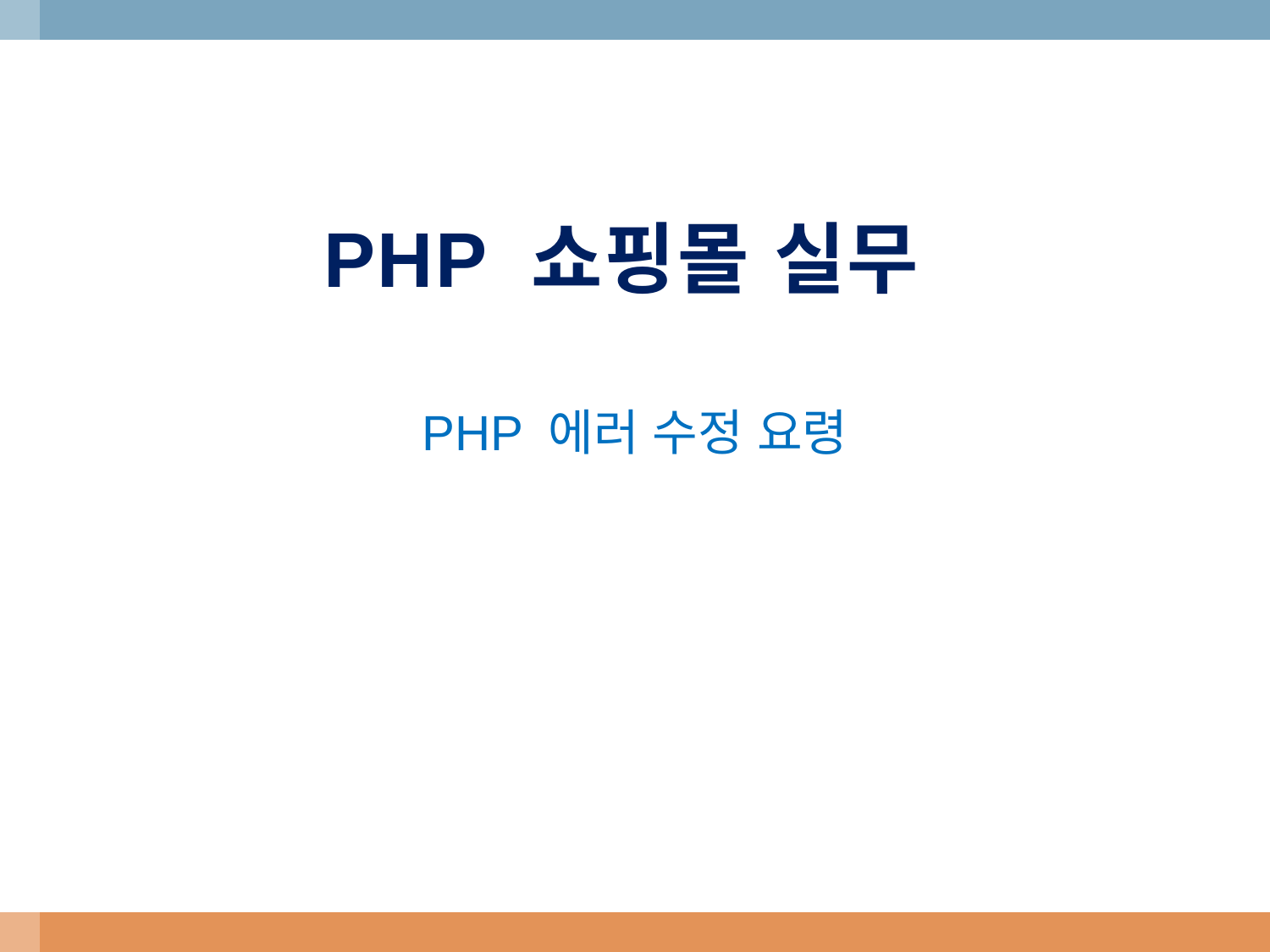

# PHP 쇼핑몰 실무
PHP 에러 수정 요령